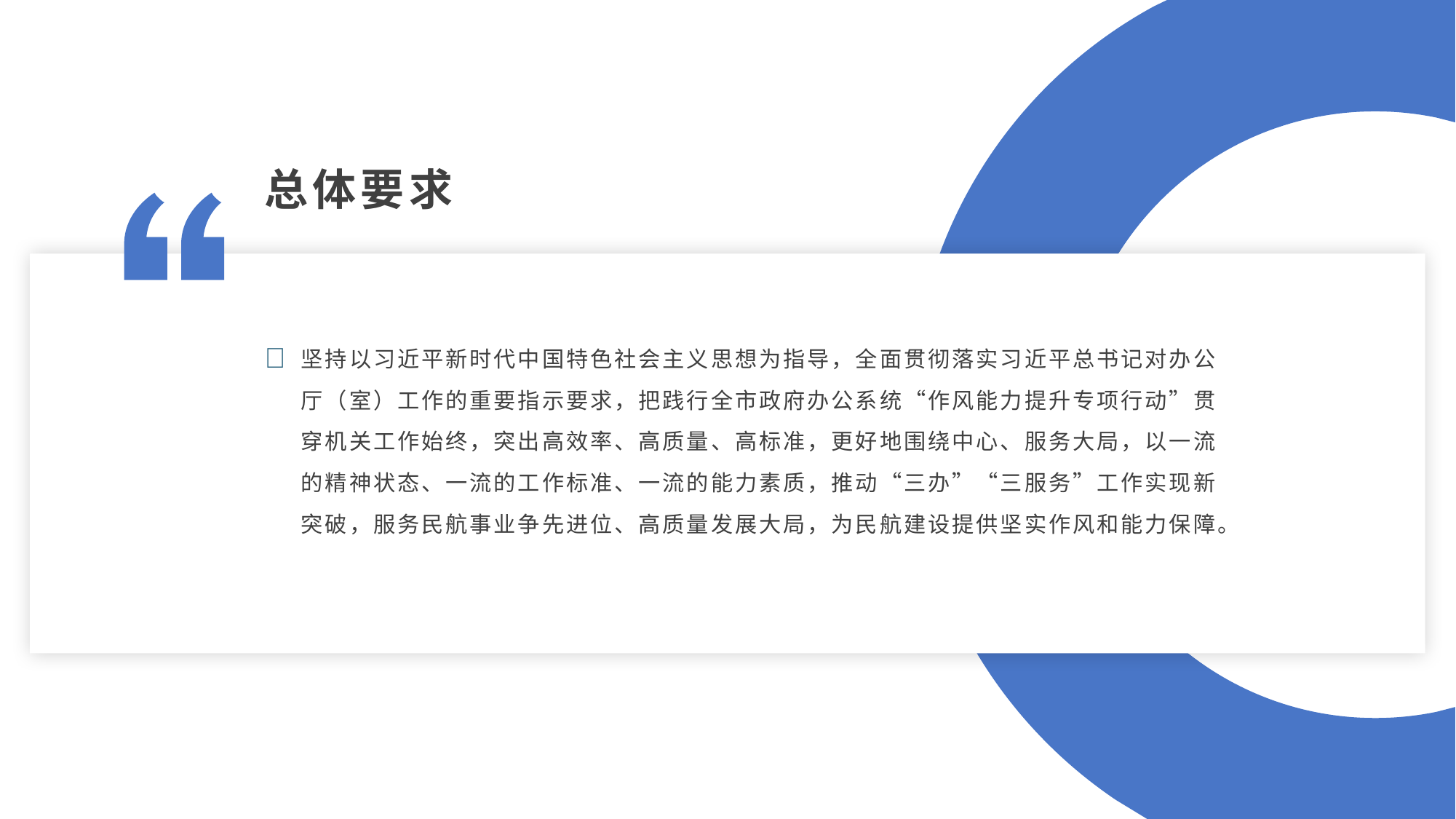

总体要求

坚持以习近平新时代中国特色社会主义思想为指导，全面贯彻落实习近平总书记对办公厅（室）工作的重要指示要求，把践行全市政府办公系统“作风能力提升专项行动”贯穿机关工作始终，突出高效率、高质量、高标准，更好地围绕中心、服务大局，以一流的精神状态、一流的工作标准、一流的能力素质，推动“三办”“三服务”工作实现新突破，服务民航事业争先进位、高质量发展大局，为民航建设提供坚实作风和能力保障。